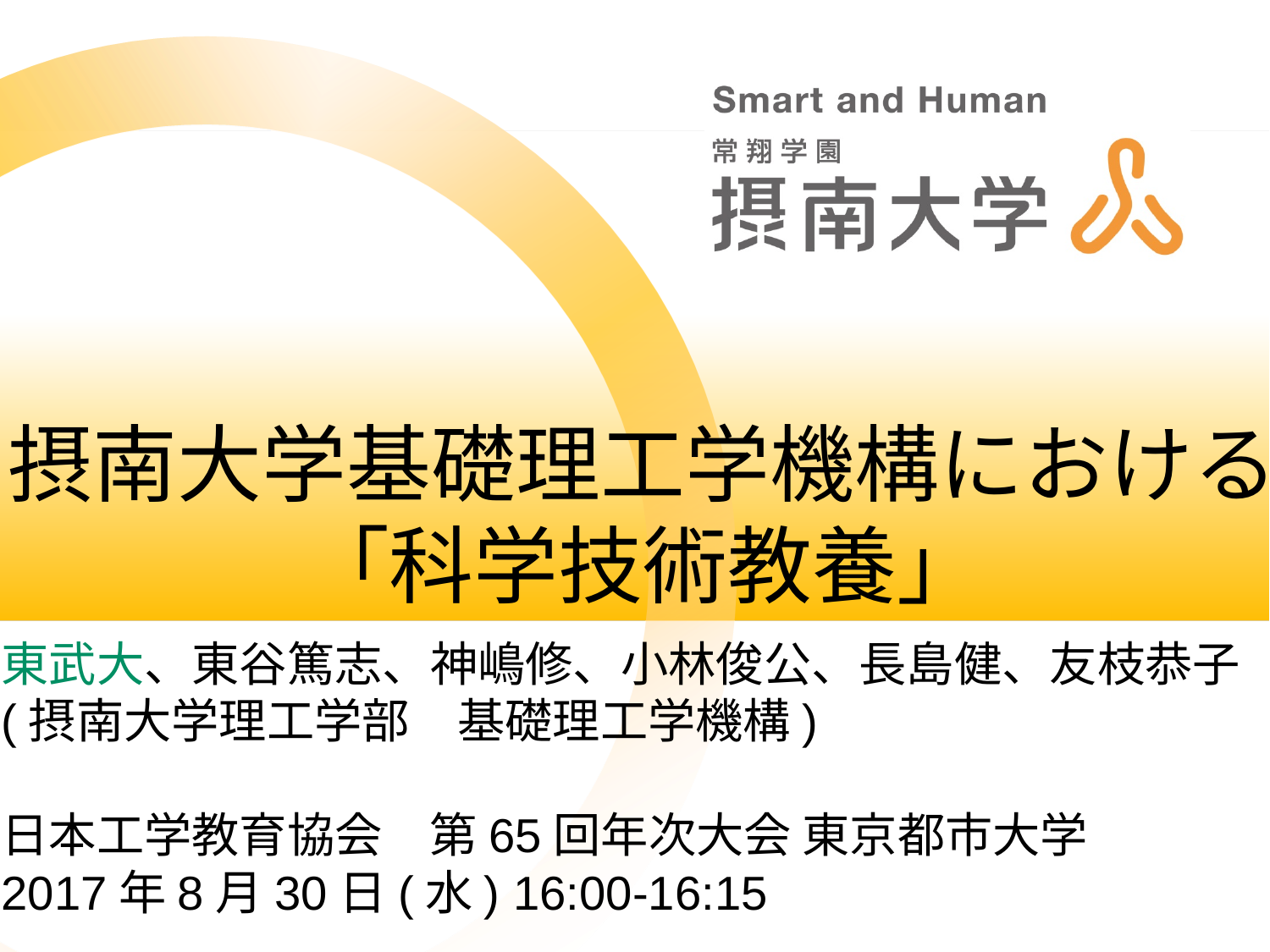

# 摂南大学基礎理工学機構における「科学技術教養」
東武大、東谷篤志、神嶋修、小林俊公、長島健、友枝恭子
(摂南大学理工学部　基礎理工学機構)

日本工学教育協会　第65回年次大会 東京都市大学
2017年8月30日(水) 16:00-16:15